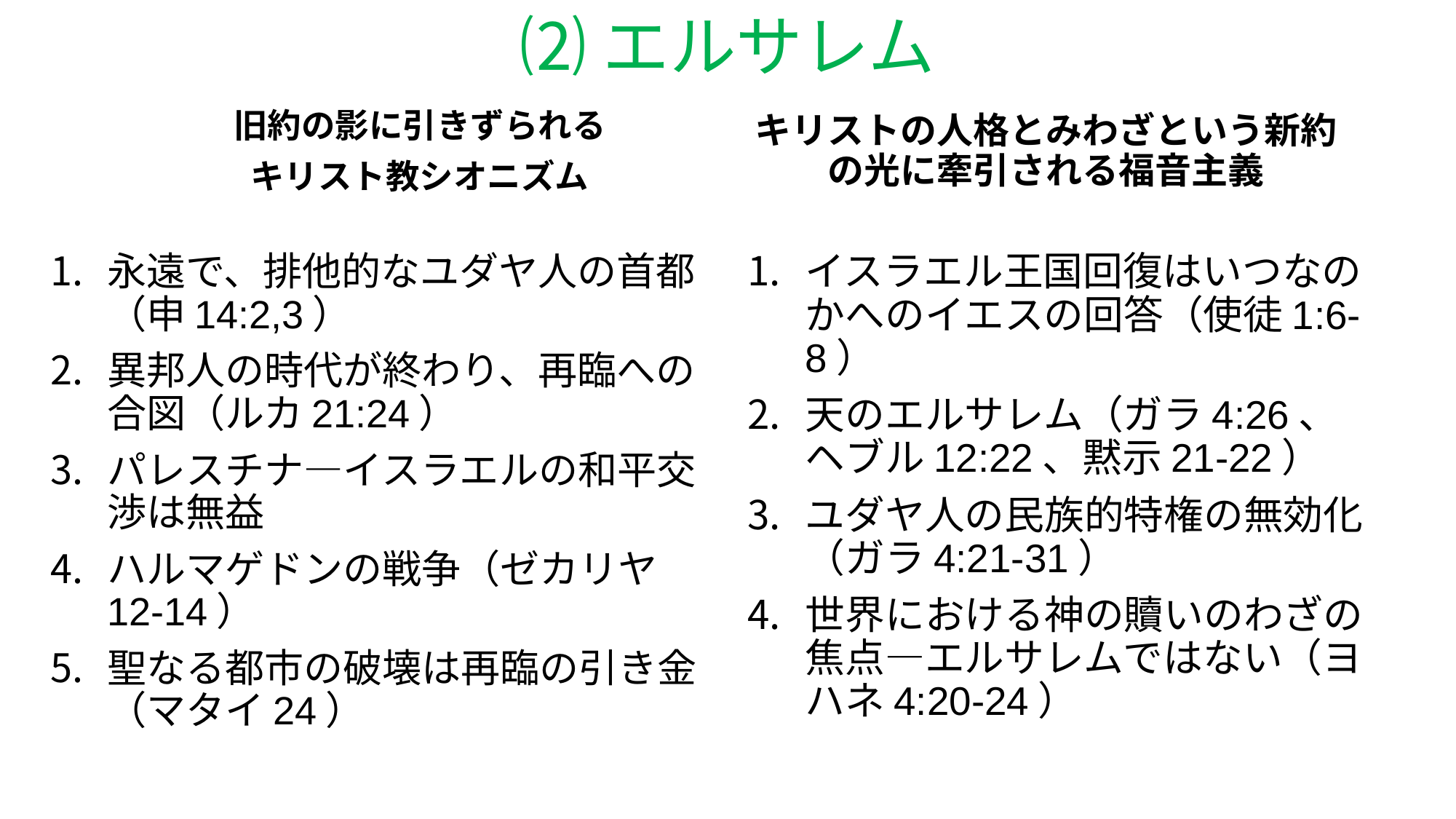

# ⑵エルサレム
キリストの人格とみわざという新約の光に牽引される福音主義
旧約の影に引きずられる
キリスト教シオニズム
永遠で、排他的なユダヤ人の首都（申14:2,3）
異邦人の時代が終わり、再臨への合図（ルカ21:24）
パレスチナ―イスラエルの和平交渉は無益
ハルマゲドンの戦争（ゼカリヤ12-14）
聖なる都市の破壊は再臨の引き金（マタイ24）
イスラエル王国回復はいつなのかへのイエスの回答（使徒1:6-8）
天のエルサレム（ガラ4:26、ヘブル12:22、黙示21-22）
ユダヤ人の民族的特権の無効化（ガラ4:21-31）
世界における神の贖いのわざの焦点―エルサレムではない（ヨハネ4:20-24）